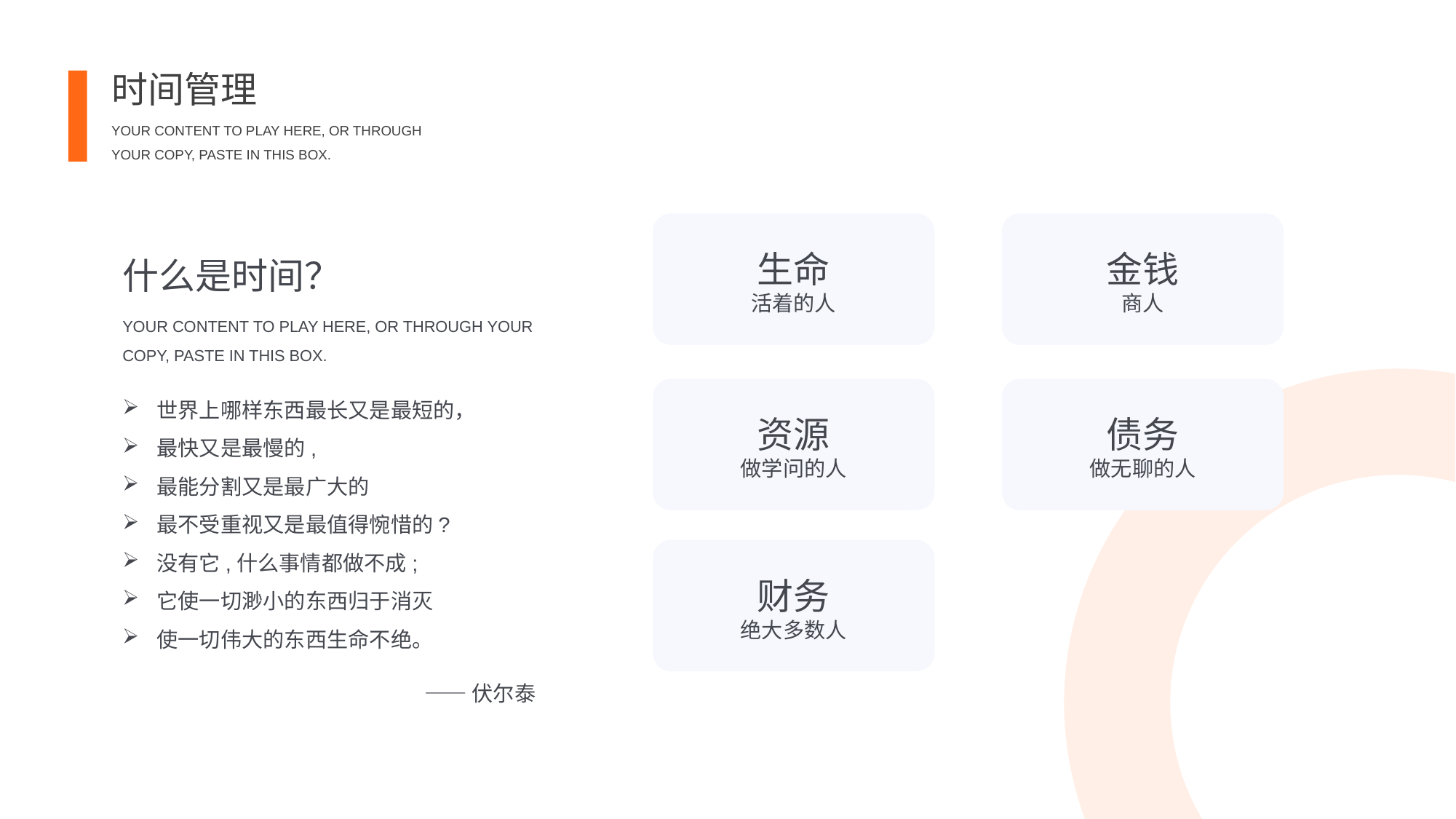

时间管理
YOUR CONTENT TO PLAY HERE, OR THROUGH YOUR COPY, PASTE IN THIS BOX.

生命
活着的人

金钱
商人
什么是时间？
YOUR CONTENT TO PLAY HERE, OR THROUGH YOUR COPY, PASTE IN THIS BOX.
世界上哪样东西最长又是最短的，
最快又是最慢的,
最能分割又是最广大的
最不受重视又是最值得惋惜的?
没有它,什么事情都做不成;
它使一切渺小的东西归于消灭
使一切伟大的东西生命不绝。

资源
做学问的人

债务
做无聊的人

财务
绝大多数人
——伏尔泰